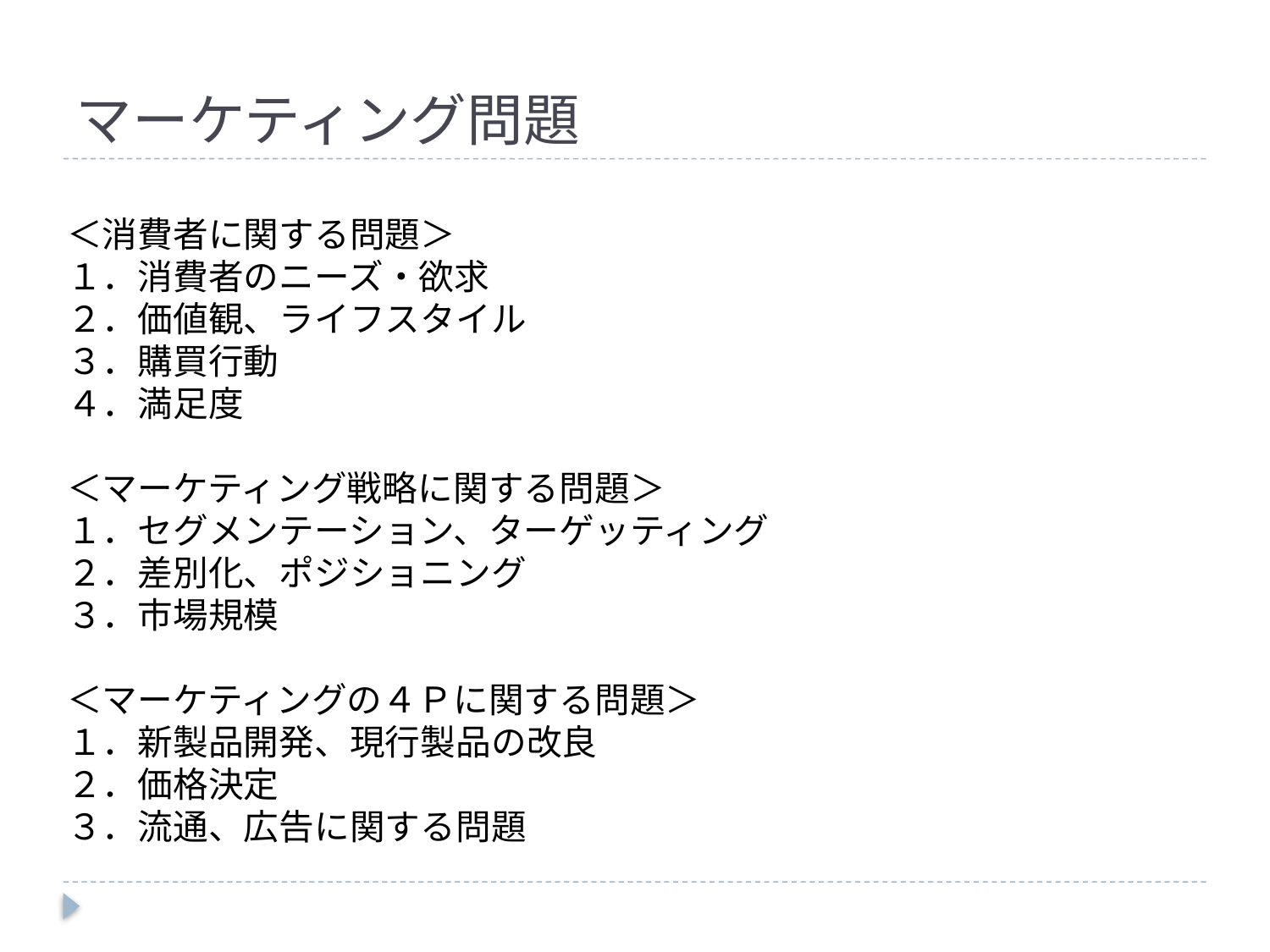

# マーケティング問題
＜消費者に関する問題＞
１．消費者のニーズ・欲求
２．価値観、ライフスタイル
３．購買行動
４．満足度

＜マーケティング戦略に関する問題＞
１．セグメンテーション、ターゲッティング
２．差別化、ポジショニング
３．市場規模

＜マーケティングの４Ｐに関する問題＞
１．新製品開発、現行製品の改良
２．価格決定
３．流通、広告に関する問題